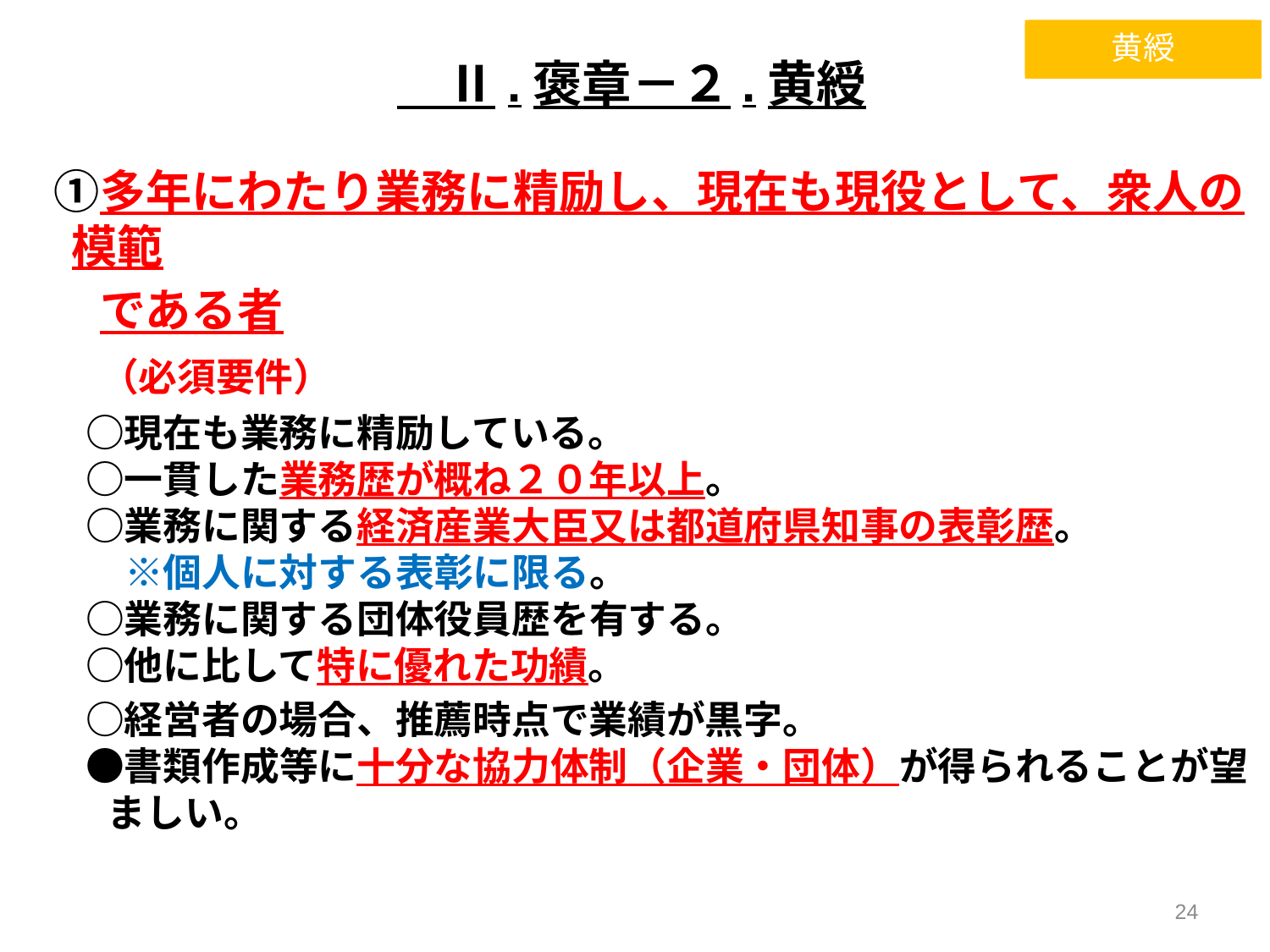

黄綬
　Ⅱ.褒章－２.黄綬
　①多年にわたり業務に精励し、現在も現役として、衆人の模範
　　である者
　　（必須要件）
　　○現在も業務に精励している。
　　○一貫した業務歴が概ね２０年以上。
　　○業務に関する経済産業大臣又は都道府県知事の表彰歴。
　　　※個人に対する表彰に限る。
　　○業務に関する団体役員歴を有する。
　　○他に比して特に優れた功績。
　　○経営者の場合、推薦時点で業績が黒字。
　　●書類作成等に十分な協力体制（企業・団体）が得られることが望ましい。
24